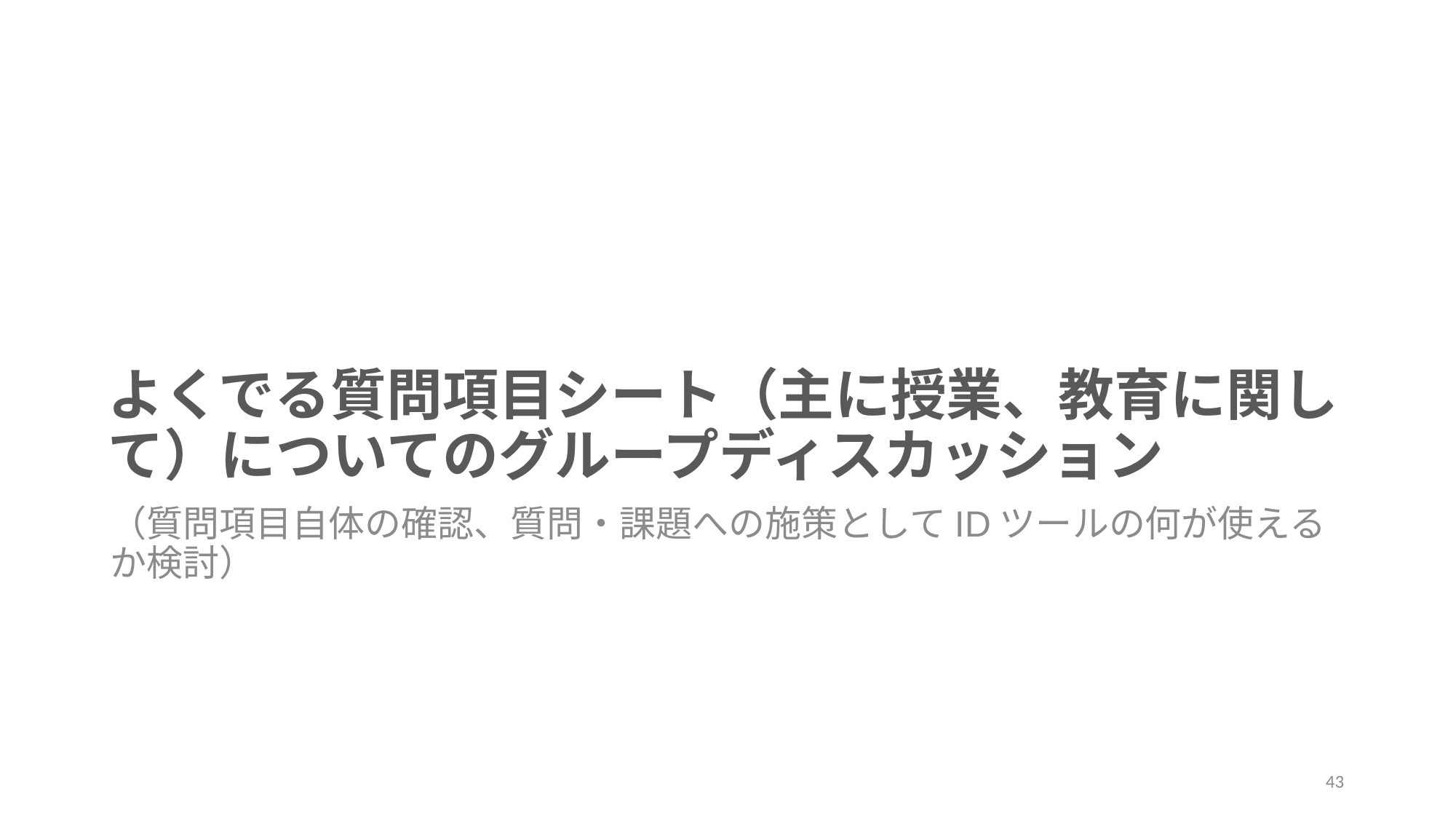

# よくでる質問項目シート（主に授業、教育に関して）についてのグループディスカッション
（質問項目自体の確認、質問・課題への施策としてIDツールの何が使えるか検討）
43